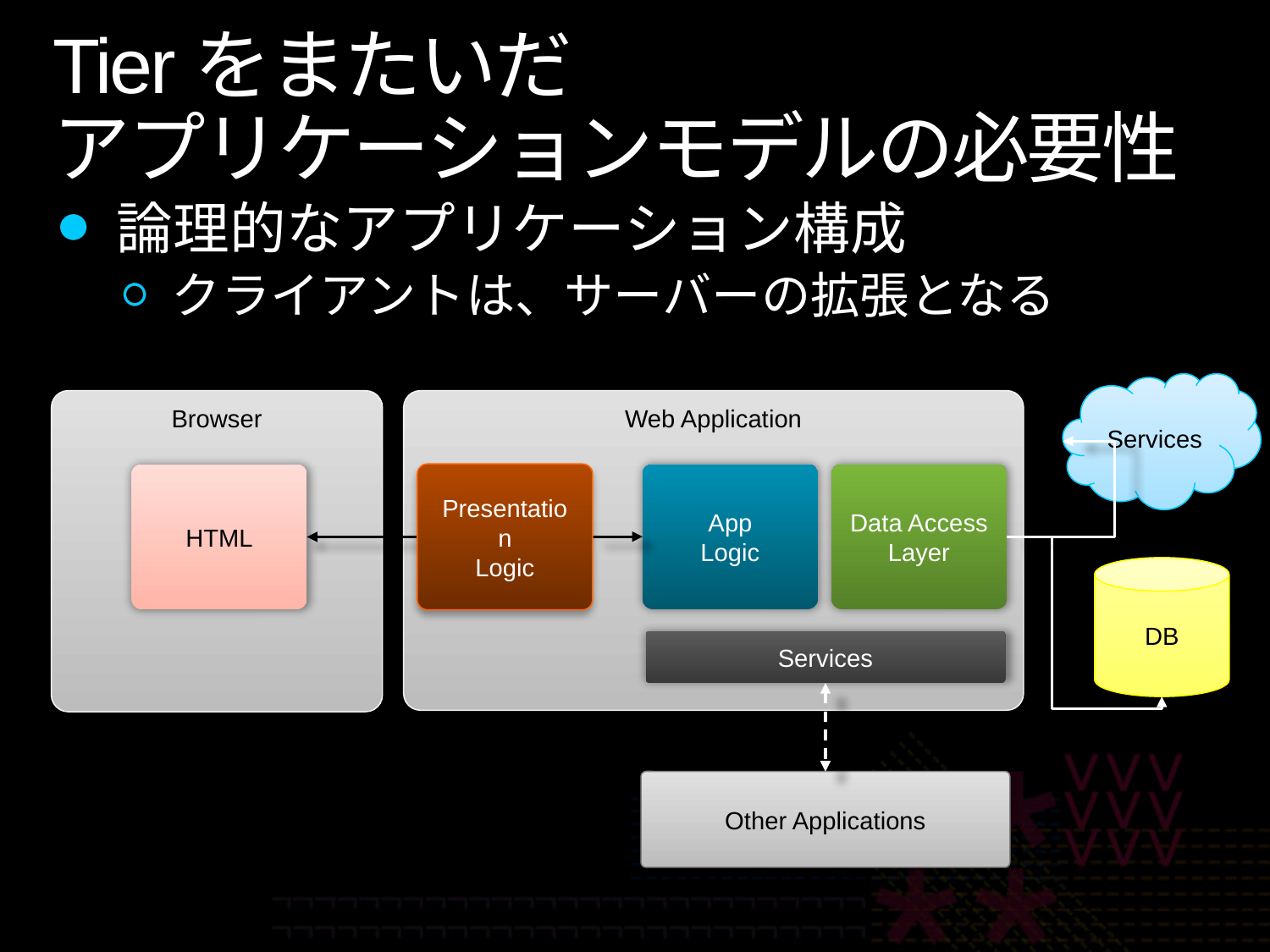

# Tierをまたいだ アプリケーションモデルの必要性
論理的なアプリケーション構成
クライアントは、サーバーの拡張となる
Services
Browser
Web Application
Presentation
Logic
App
Logic
Data Access Layer
HTML
DB
Services
Other Applications